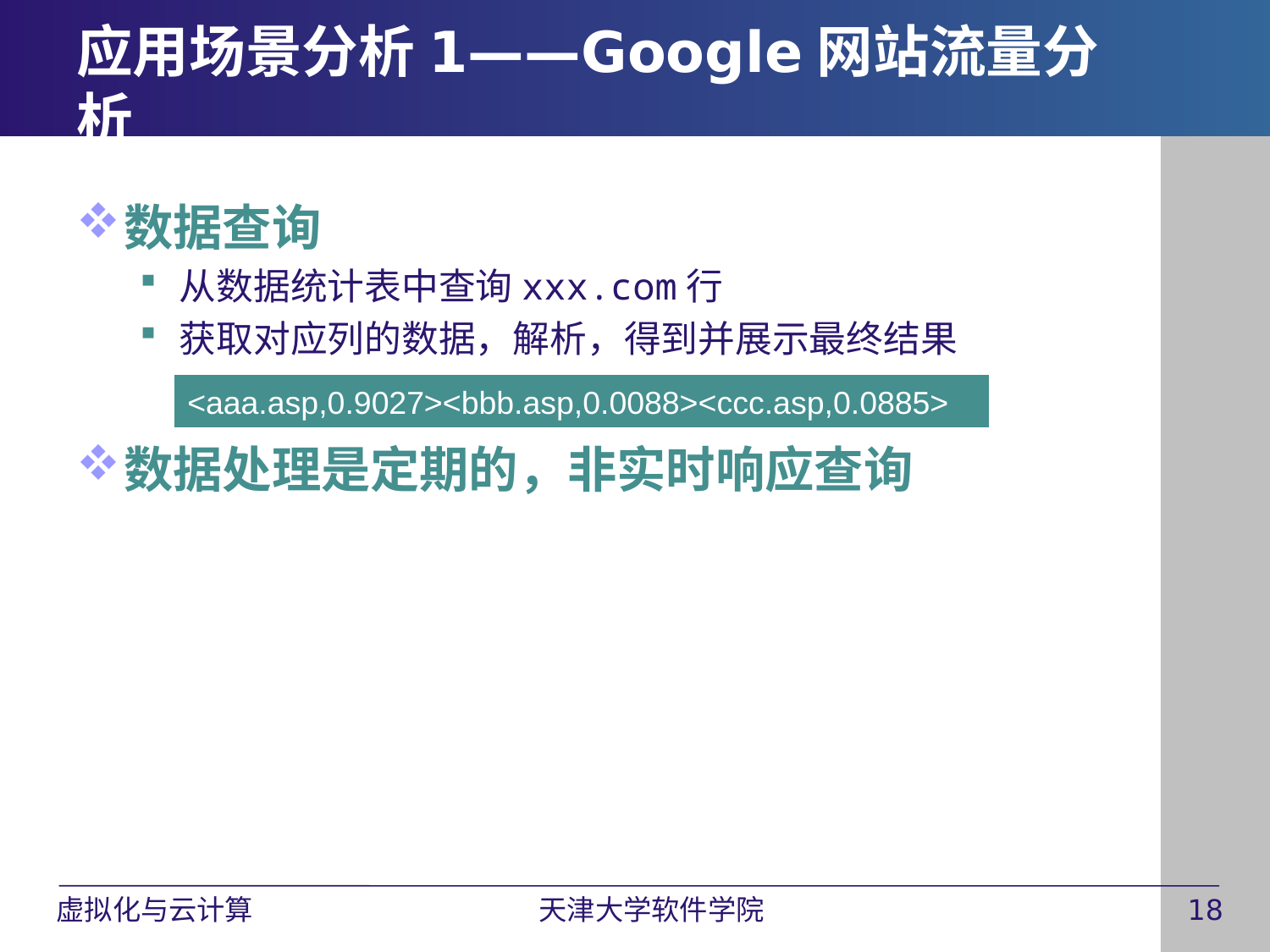

数据查询
从数据统计表中查询xxx.com行
获取对应列的数据，解析，得到并展示最终结果

数据处理是定期的，非实时响应查询
应用场景分析1——Google网站流量分析
<aaa.asp,0.9027><bbb.asp,0.0088><ccc.asp,0.0885>